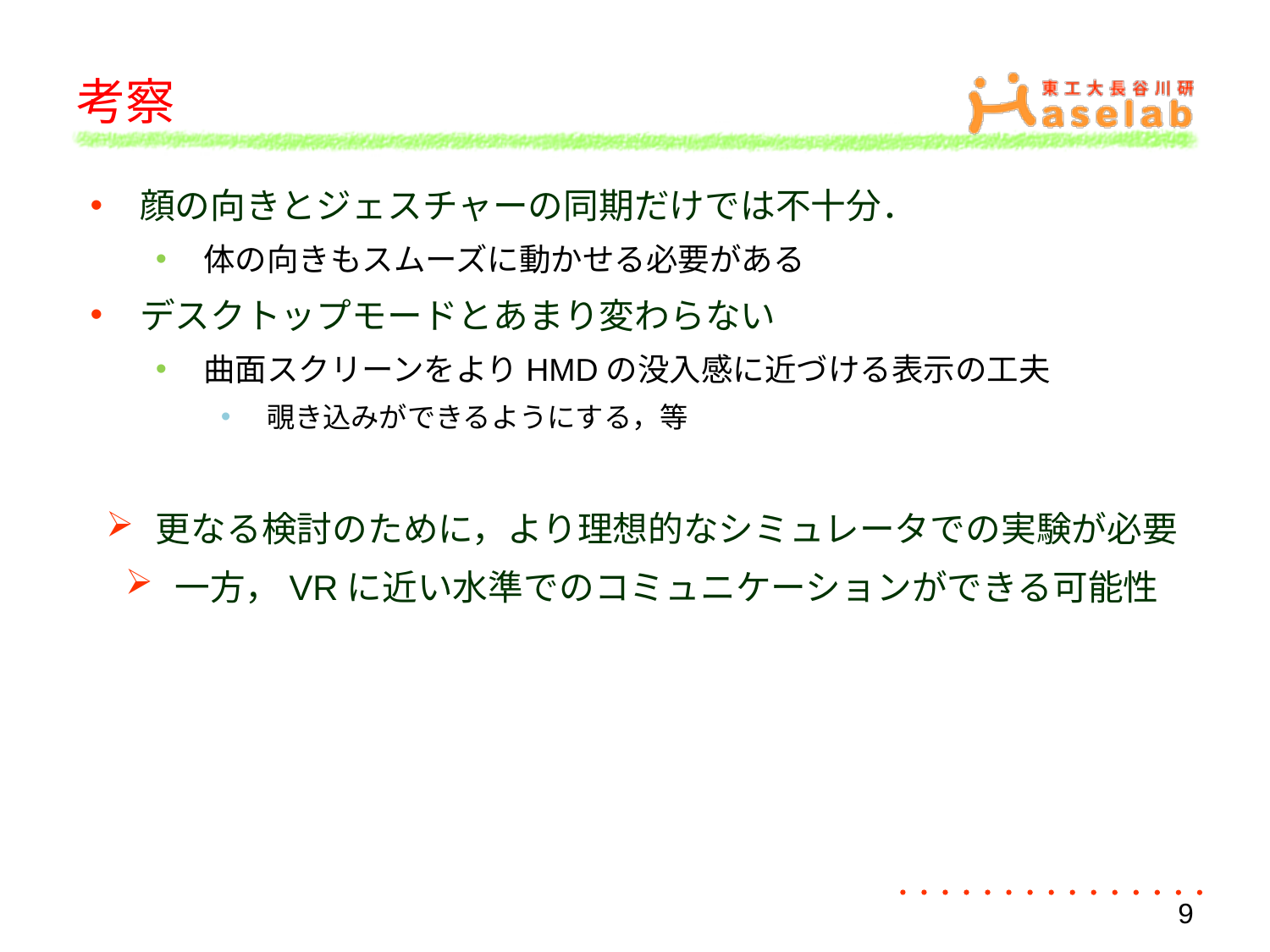

# 考察
顔の向きとジェスチャーの同期だけでは不十分．
体の向きもスムーズに動かせる必要がある
デスクトップモードとあまり変わらない
曲面スクリーンをよりHMDの没入感に近づける表示の工夫
覗き込みができるようにする，等

更なる検討のために，より理想的なシミュレータでの実験が必要
一方，VRに近い水準でのコミュニケーションができる可能性
9